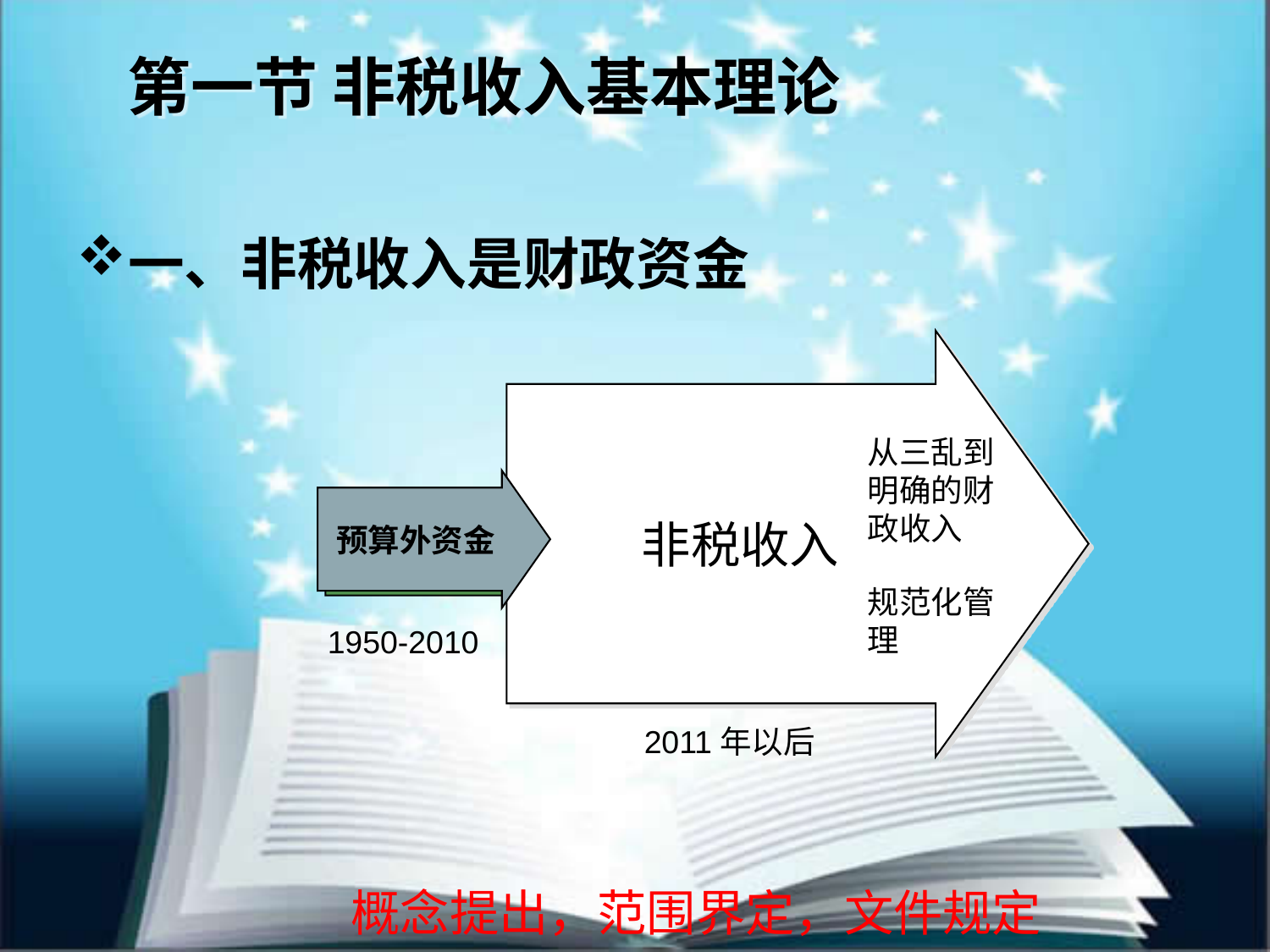

第一节 非税收入基本理论
一、非税收入是财政资金

非税收入
预算外资金

从三乱到明确的财政收入
规范化管理
1950-2010
   2011年以后
     概念提出，范围界定，文件规定